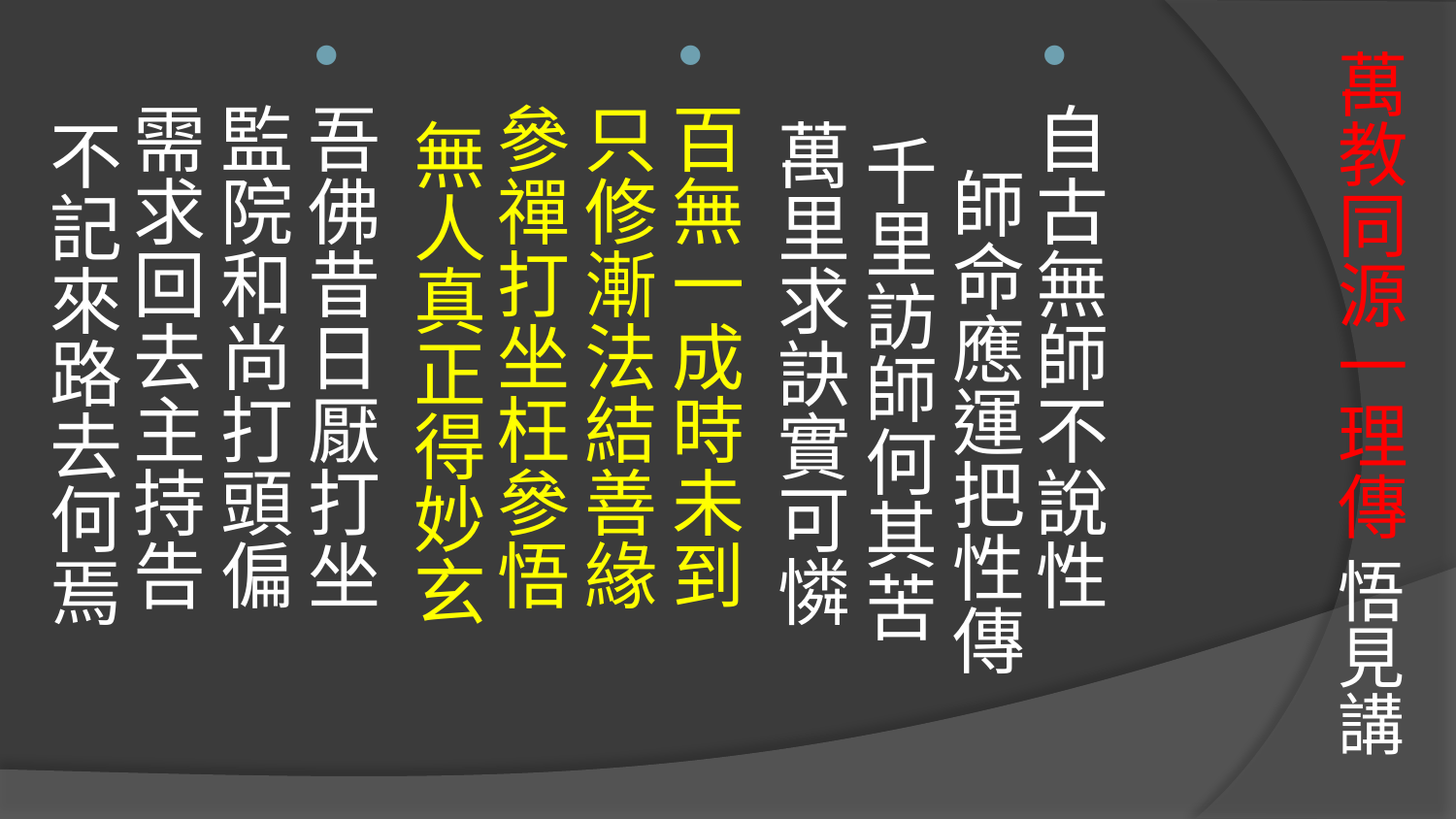

# 萬教同源一理傳 悟見講
自古無師不說性               師命應運把性傳         千里訪師何其苦          萬里求訣實可憐
百無一成時未到           只修漸法結善緣          參禪打坐枉參悟            無人真正得妙玄
吾佛昔日厭打坐         監院和尚打頭偏       需求回去主持告            不記來路去何焉